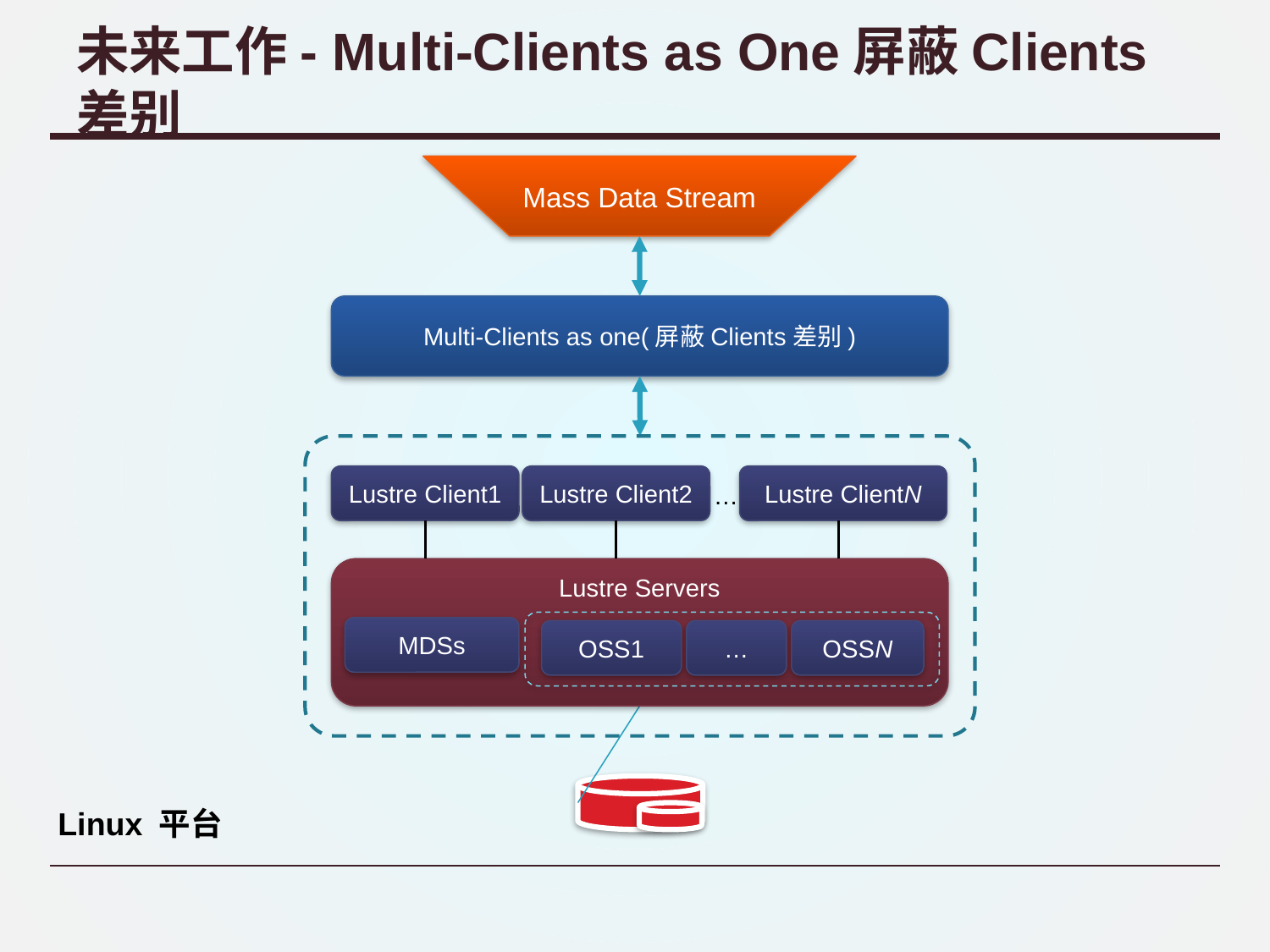

# 未来工作- Multi-Clients as One屏蔽Clients差别
Mass Data Stream
Multi-Clients as one(屏蔽Clients差别)

Lustre Client2
Lustre ClientN
Lustre Client1
…
Lustre Servers

MDSs
OSS1
…
OSSN

Linux 平台